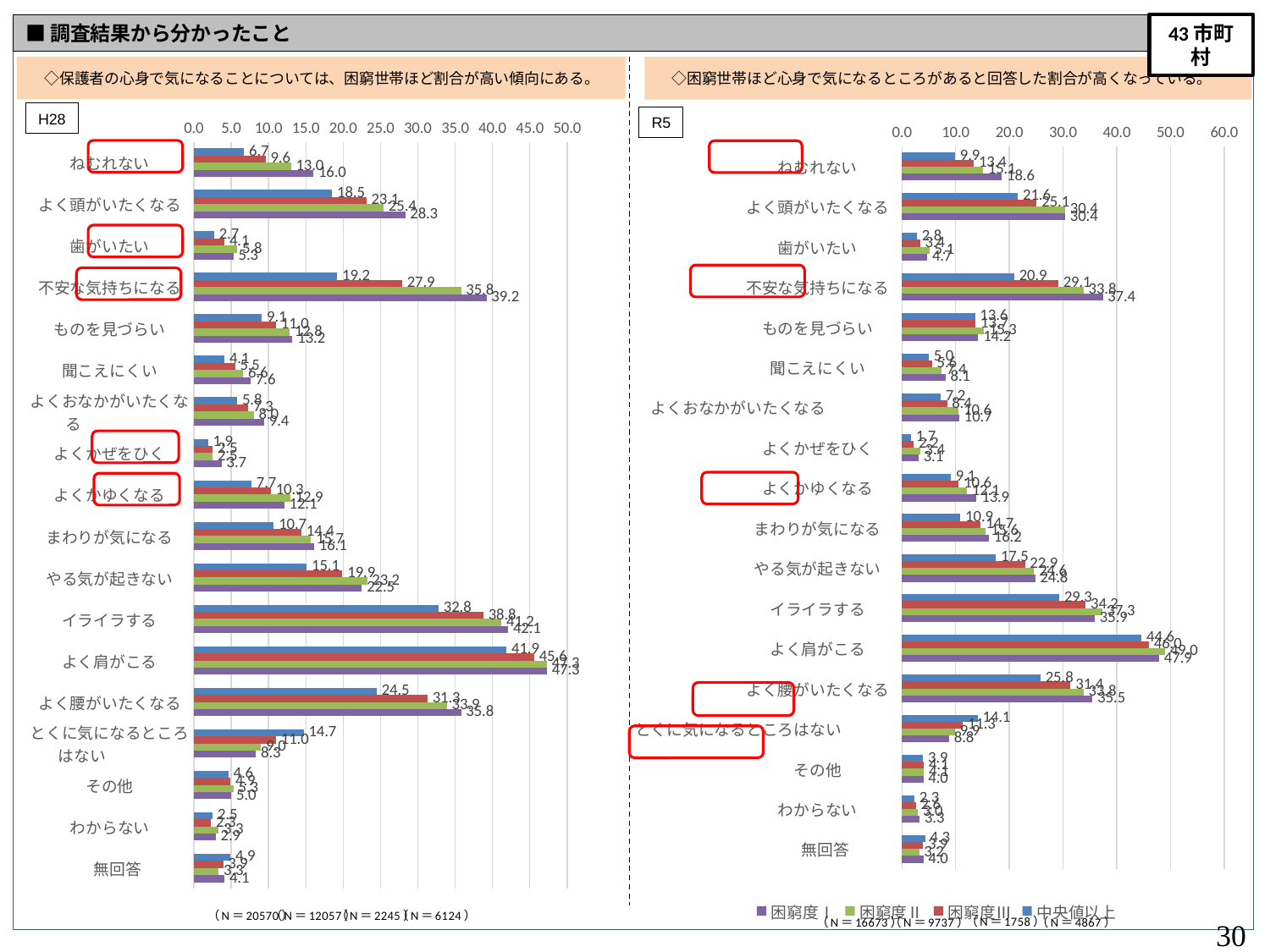

■調査結果から分かったこと
43市町村

　◇保護者の心身で気になることについては、困窮世帯ほど割合が高い傾向にある。
　◇困窮世帯ほど心身で気になるところがあると回答した割合が高くなっている。
H28
R5

### Chart

| Category | 中央値以上 | 困窮度Ⅲ | 困窮度Ⅱ | 困窮度Ⅰ |
|---|---|---|---|---|
| ねむれない           | 6.7 | 9.6 | 13.0 | 16.0 |
| よく頭がいたくなる   | 18.5 | 23.1 | 25.4 | 28.3 |
| 歯がいたい           | 2.7 | 4.1 | 5.8 | 5.3 |
| 不安な気持ちになる   | 19.2 | 27.9 | 35.8 | 39.2 |
| ものを見づらい       | 9.1 | 11.0 | 12.8 | 13.2 |
| 聞こえにくい         | 4.1 | 5.5 | 6.6 | 7.6 |
| よくおなかがいたくなる                   | 5.8 | 7.3 | 8.0 | 9.4 |
| よくかぜをひく       | 1.9 | 2.5 | 2.5 | 3.7 |
| よくかゆくなる       | 7.7 | 10.3 | 12.9 | 12.1 |
| まわりが気になる     | 10.7 | 14.4 | 15.7 | 16.1 |
| やる気が起きない     | 15.1 | 19.9 | 23.2 | 22.5 |
| イライラする         | 32.8 | 38.8 | 41.2 | 42.1 |
| よく肩がこる         | 41.9 | 45.6 | 47.3 | 47.3 |
| よく腰がいたくなる   | 24.5 | 31.3 | 33.9 | 35.8 |
| とくに気になるところはない               | 14.7 | 11.0 | 9.0 | 8.3 |
| その他               | 4.6 | 4.9 | 5.3 | 5.0 |
| わからない           | 2.5 | 2.3 | 3.3 | 2.9 |
| 無回答             | 4.9 | 3.9 | 3.3 | 4.1 |

### Chart

| Category | 中央値以上 | 困窮度Ⅲ | 困窮度Ⅱ | 困窮度Ⅰ |
|---|---|---|---|---|
| ねむれない           | 9.9 | 13.4 | 15.1 | 18.6 |
| よく頭がいたくなる   | 21.6 | 25.1 | 30.4 | 30.4 |
| 歯がいたい           | 2.8 | 3.4 | 5.1 | 4.7 |
| 不安な気持ちになる   | 20.9 | 29.1 | 33.8 | 37.4 |
| ものを見づらい       | 13.6 | 13.7 | 15.3 | 14.2 |
| 聞こえにくい         | 5.0 | 5.6 | 7.4 | 8.1 |
| よくおなかがいたくなる                   | 7.2 | 8.4 | 10.6 | 10.7 |
| よくかぜをひく       | 1.7 | 2.2 | 3.4 | 3.1 |
| よくかゆくなる       | 9.1 | 10.6 | 12.1 | 13.9 |
| まわりが気になる     | 10.9 | 14.7 | 15.6 | 16.2 |
| やる気が起きない     | 17.5 | 22.9 | 24.6 | 24.8 |
| イライラする         | 29.3 | 34.2 | 37.3 | 35.9 |
| よく肩がこる         | 44.6 | 46.0 | 49.0 | 47.9 |
| よく腰がいたくなる   | 25.8 | 31.4 | 33.8 | 35.5 |
| とくに気になるところはない               | 14.1 | 11.3 | 9.9 | 8.8 |
| その他               | 3.9 | 4.1 | 4.1 | 4.0 |
| わからない           | 2.3 | 2.6 | 3.0 | 3.3 |
|   無回答             | 4.3 | 3.9 | 3.2 | 4.0 |

30